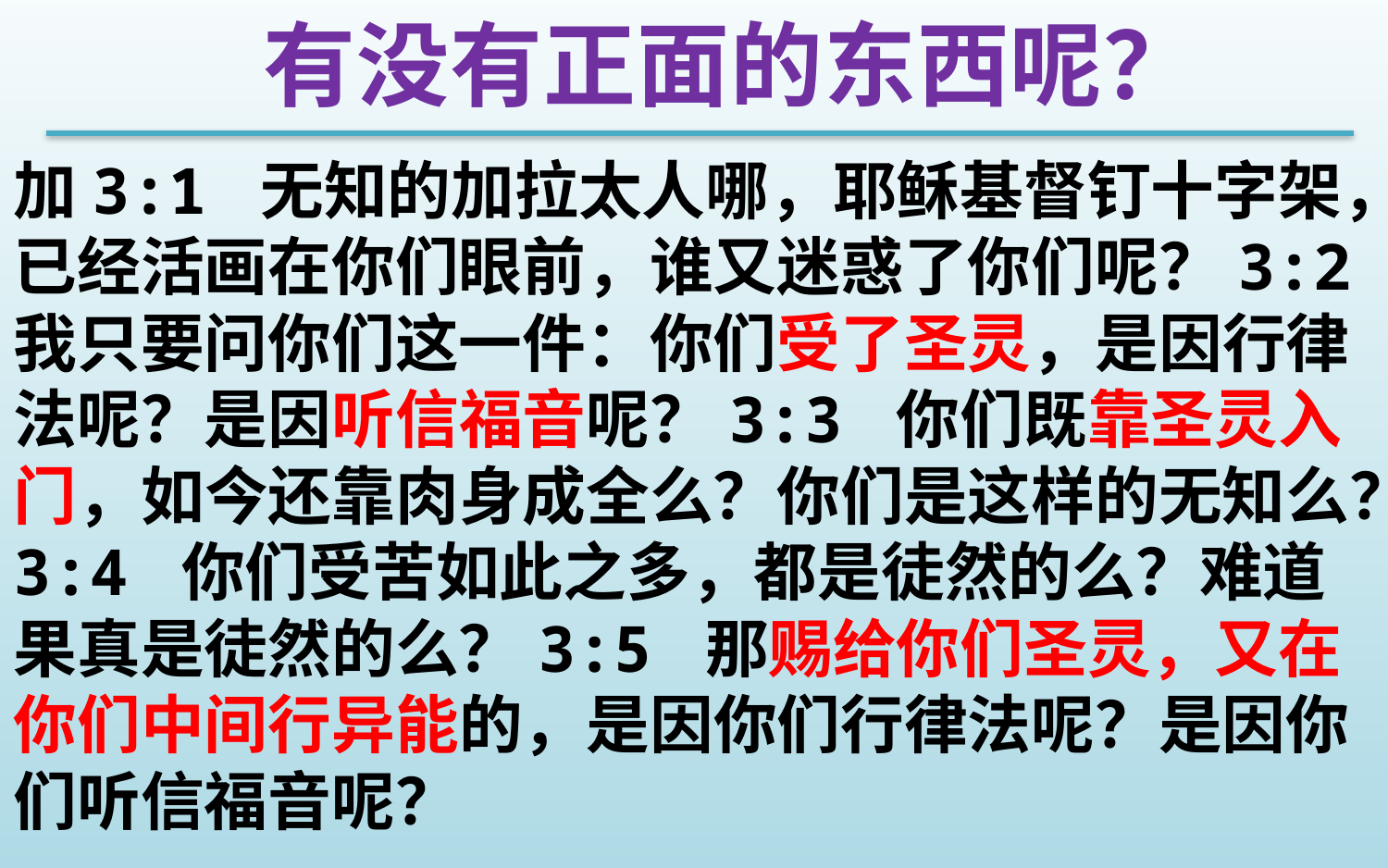

有没有正面的东西呢？
加3:1 无知的加拉太人哪，耶稣基督钉十字架，已经活画在你们眼前，谁又迷惑了你们呢？3:2 我只要问你们这一件：你们受了圣灵，是因行律法呢？是因听信福音呢？3:3 你们既靠圣灵入门，如今还靠肉身成全么？你们是这样的无知么？3:4 你们受苦如此之多，都是徒然的么？难道果真是徒然的么？3:5 那赐给你们圣灵，又在你们中间行异能的，是因你们行律法呢？是因你们听信福音呢？